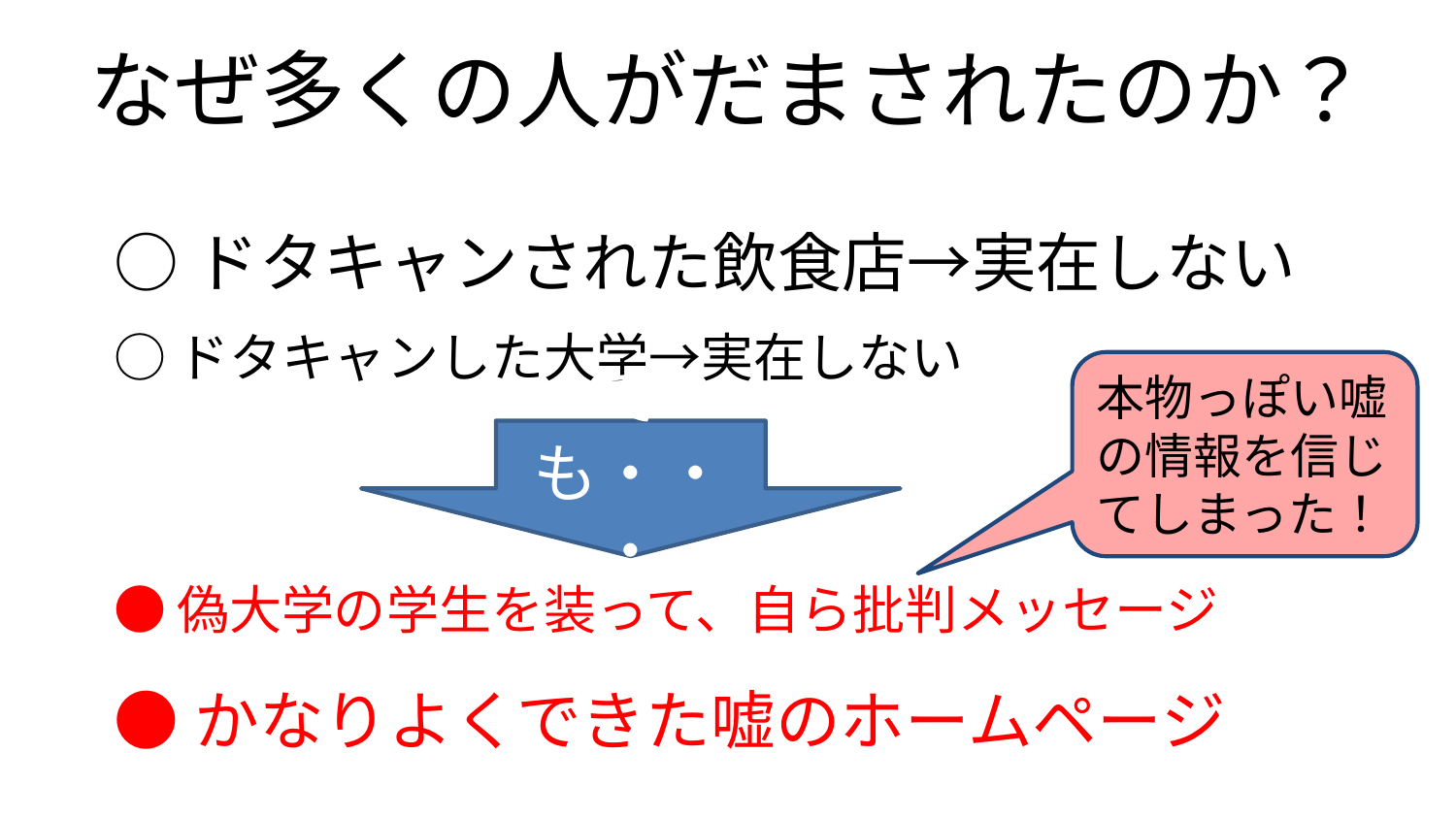

なぜ多くの人がだまされたのか？
○ドタキャンされた飲食店→実在しない
○ドタキャンした大学→実在しない
本物っぽい嘘の情報を信じてしまった！
でも・・・
●偽大学の学生を装って、自ら批判メッセージ
●かなりよくできた嘘のホームページ